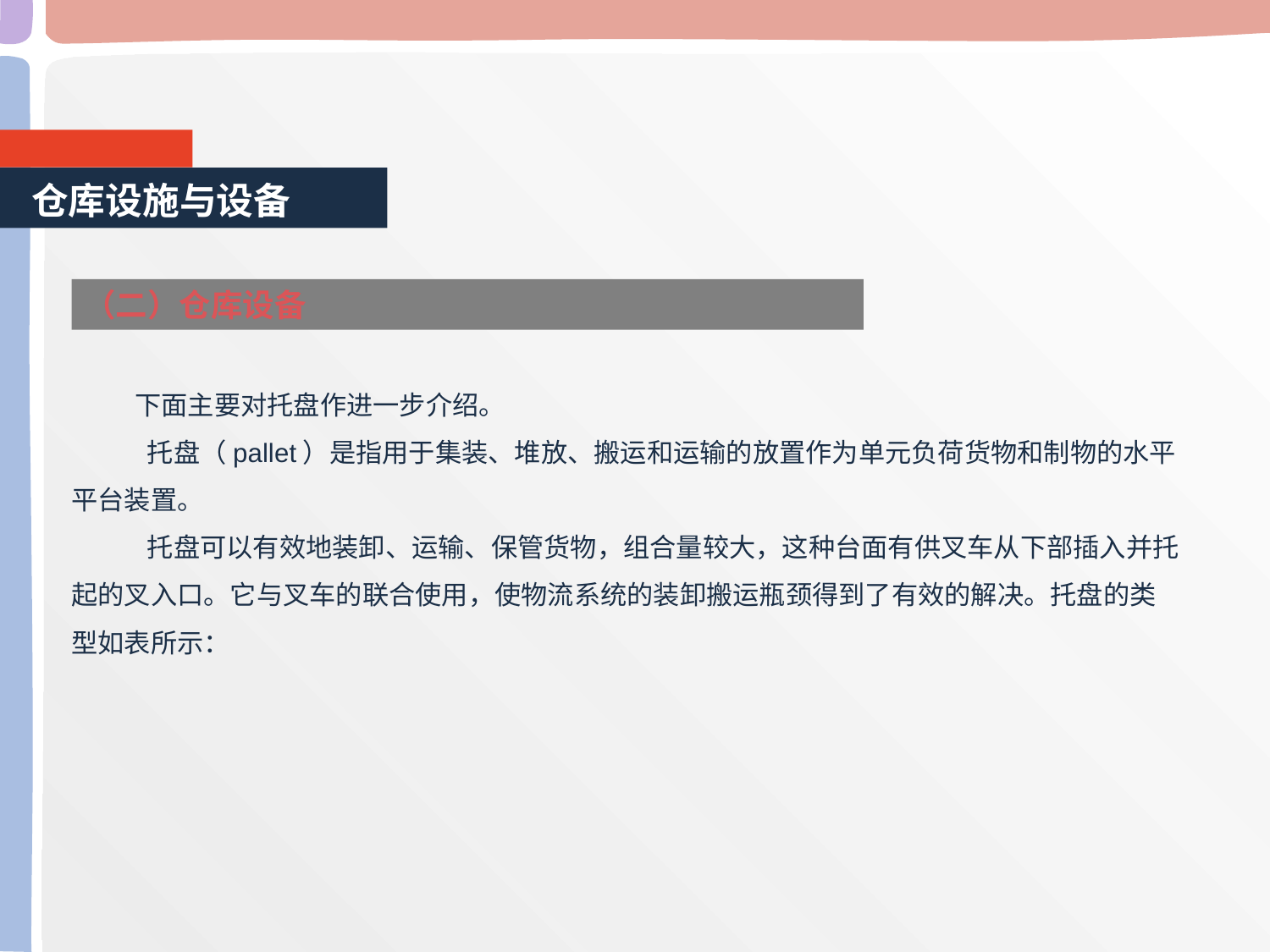

仓库设施与设备
（二）仓库设备
下面主要对托盘作进一步介绍。
 托盘（pallet）是指用于集装、堆放、搬运和运输的放置作为单元负荷货物和制物的水平平台装置。
 托盘可以有效地装卸、运输、保管货物，组合量较大，这种台面有供叉车从下部插入并托起的叉入口。它与叉车的联合使用，使物流系统的装卸搬运瓶颈得到了有效的解决。托盘的类型如表所示：